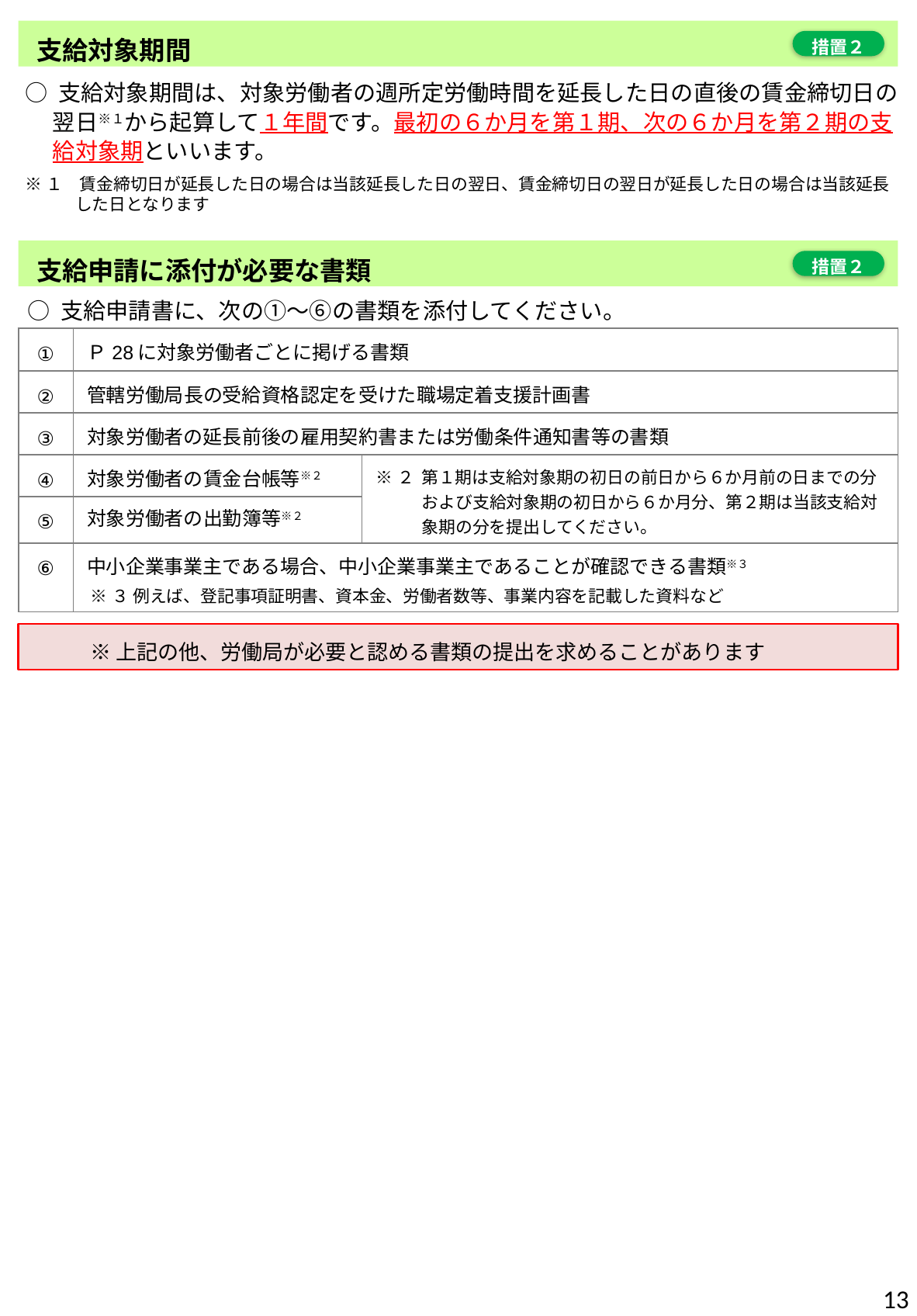

支給対象期間
措置２
○ 支給対象期間は、対象労働者の週所定労働時間を延長した日の直後の賃金締切日の翌日※１から起算して１年間です。最初の６か月を第１期、次の６か月を第２期の支給対象期といいます。
※１　賃金締切日が延長した日の場合は当該延長した日の翌日、賃金締切日の翌日が延長した日の場合は当該延長した日となります

支給申請に添付が必要な書類
措置２
○ 支給申請書に、次の①～⑥の書類を添付してください。
| ① | Ｐ28に対象労働者ごとに掲げる書類 |  |
| --- | --- | --- |
| ② | 管轄労働局長の受給資格認定を受けた職場定着支援計画書 |  |
| ③ | 対象労働者の延長前後の雇用契約書または労働条件通知書等の書類 |  |
| ④ | 対象労働者の賃金台帳等※２ | ※２ 第１期は支給対象期の初日の前日から６か月前の日までの分および支給対象期の初日から６か月分、第２期は当該支給対象期の分を提出してください。 |
| ⑤ | 対象労働者の出勤簿等※２ |  |
| ⑥ | 中小企業事業主である場合、中小企業事業主であることが確認できる書類※３　 ※３ 例えば、登記事項証明書、資本金、労働者数等、事業内容を記載した資料など |  |

※上記の他、労働局が必要と認める書類の提出を求めることがあります
13